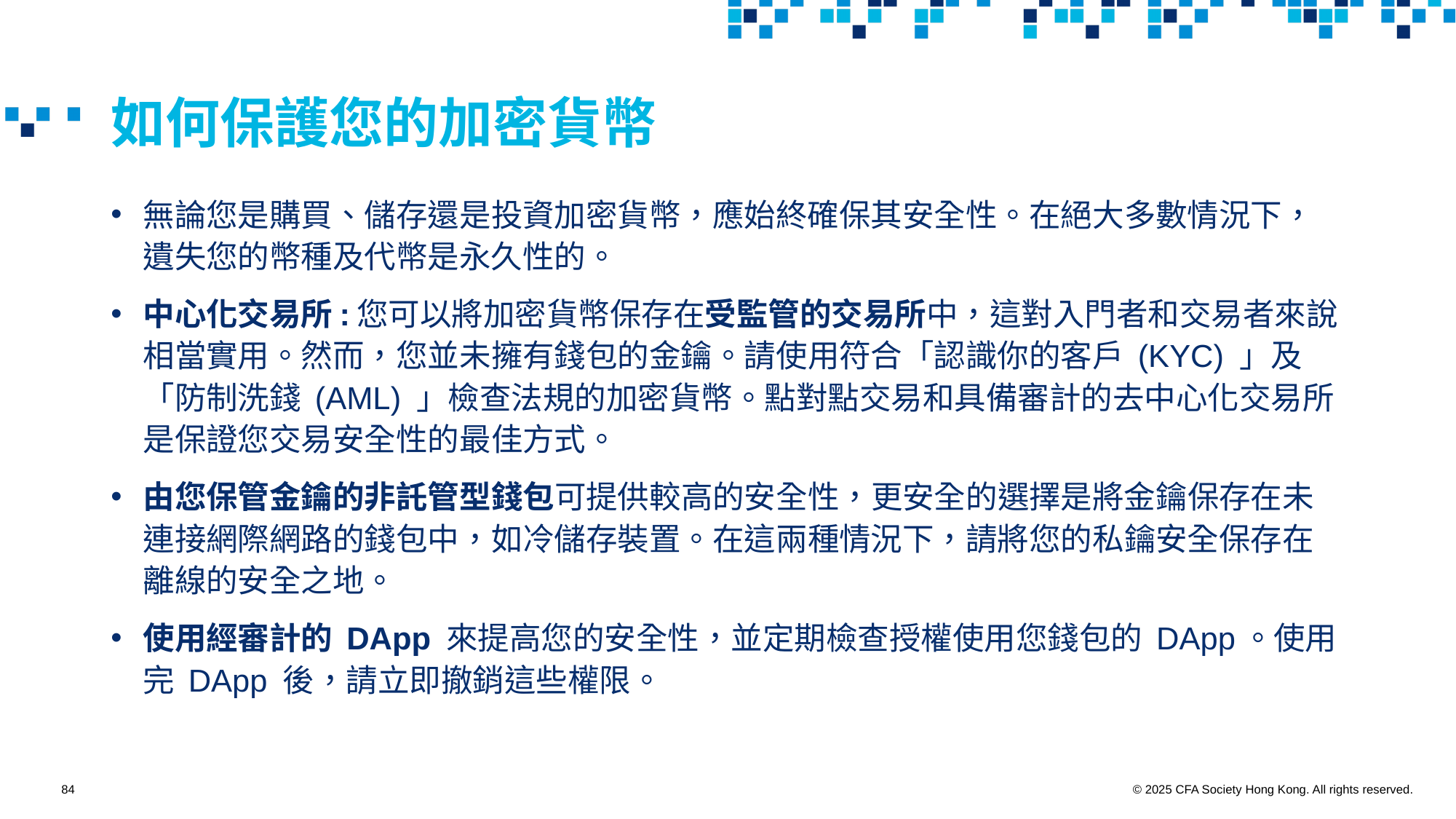

# 如何保護您的加密貨幣
無論您是購買、儲存還是投資加密貨幣，應始終確保其安全性。在絕大多數情況下，遺失您的幣種及代幣是永久性的。
中心化交易所:您可以將加密貨幣保存在受監管的交易所中，這對入門者和交易者來說相當實用。然而，您並未擁有錢包的金鑰。請使用符合「認識你的客戶 (KYC) 」及「防制洗錢 (AML) 」檢查法規的加密貨幣。點對點交易和具備審計的去中心化交易所是保證您交易安全性的最佳方式。
由您保管金鑰的非託管型錢包可提供較高的安全性，更安全的選擇是將金鑰保存在未連接網際網路的錢包中，如冷儲存裝置。在這兩種情況下，請將您的私鑰安全保存在離線的安全之地。
使用經審計的 DApp 來提高您的安全性，並定期檢查授權使用您錢包的 DApp。使用完 DApp 後，請立即撤銷這些權限。
84
© 2025 CFA Society Hong Kong. All rights reserved.